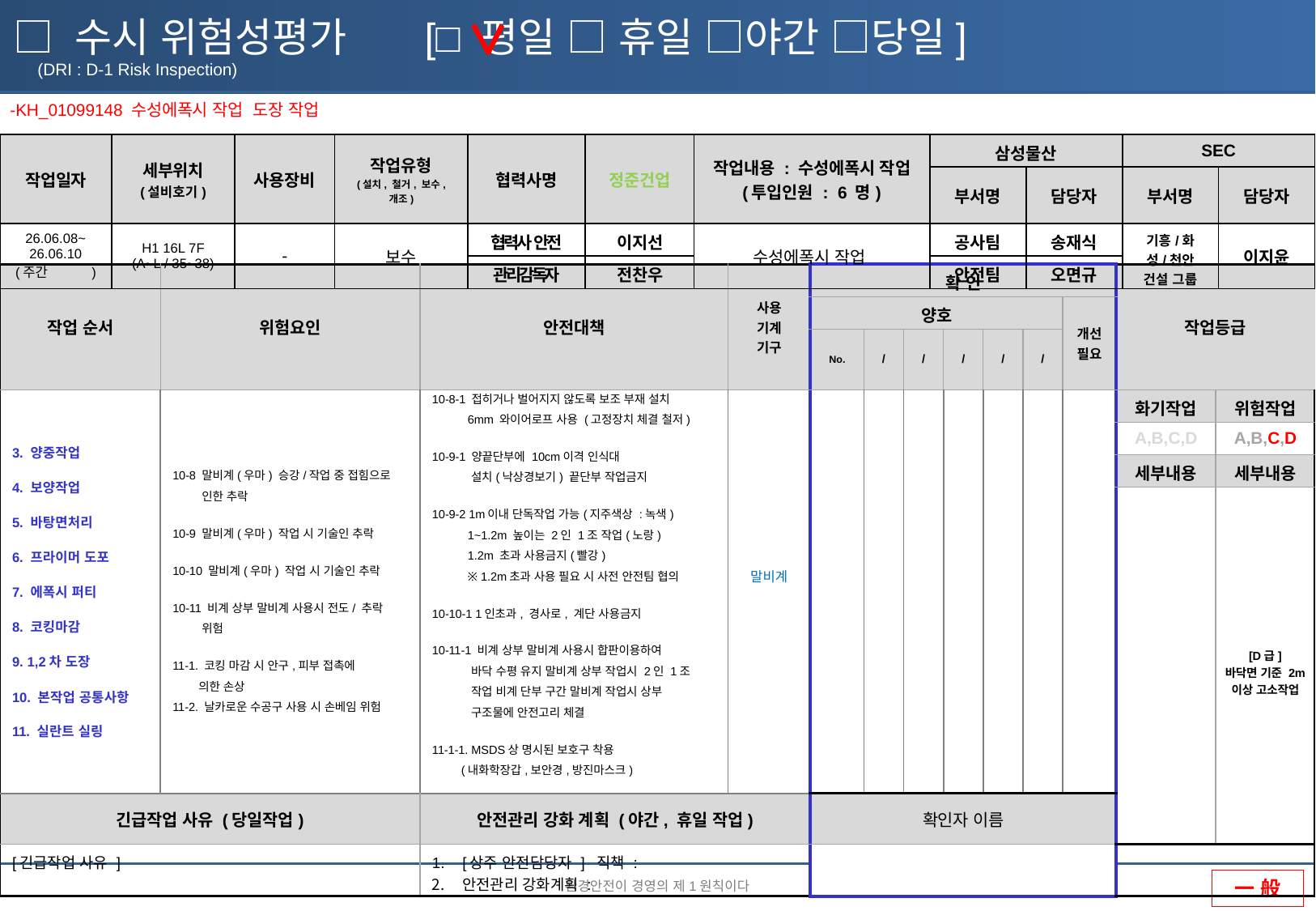

□ 수시 위험성평가      [□ 평일 □ 휴일 □야간 □당일]

(DRI : D-1 Risk Inspection)
-KH_01099148 수성에폭시 작업  도장 작업

| 작업일자 | 세부위치 (설비호기) | 사용장비 | 작업유형 (설치, 철거, 보수, 개조) | 협력사명 | 정준건업 | 작업내용 : 수성에폭시 작업 (투입인원 : 6 명) | 삼성물산 |  | SEC |  |
| --- | --- | --- | --- | --- | --- | --- | --- | --- | --- | --- |
|  |  |  |  |  |  |  | 부서명 | 담당자 | 부서명 | 담당자 |
| 26.06.08~ 26.06.10 (주간, 야간) | H1 16L 7F (A~L / 35~38) | - | 보수 | 협력사 안전 | 이지선 | 수성에폭시 작업 | 공사팀 | 송재식 | 기흥/화성/천안 건설 그룹 | 이지윤 |
|  |  |  |  | 관리감독자 | 전찬우 |  | 안전팀 | 오면규 |  |  |
| 작업 순서 | 위험요인 | 안전대책 | 사용 기계 기구 | 확 인 |  |  |  |  |  |  | 작업등급 |  |
| --- | --- | --- | --- | --- | --- | --- | --- | --- | --- | --- | --- | --- |
|  |  |  |  | 양호 |  |  |  |  |  | 개선 필요 |  |  |
|  |  |  |  | No. | / | / | / | / | / |  |  |  |
| 3. 양중작업 4. 보양작업 5. 바탕면처리 6. 프라이머 도포 7. 에폭시 퍼티 8. 코킹마감 9. 1,2차 도장 10. 본작업 공통사항 11. 실란트 실링 | 10-8 말비계(우마) 승강/작업 중 접힘으로 인한 추락 10-9 말비계(우마) 작업 시 기술인 추락 10-10 말비계(우마) 작업 시 기술인 추락 10-11 비계 상부 말비계 사용시 전도/ 추락 위험 11-1. 코킹 마감 시 안구,피부 접촉에 의한 손상 11-2. 날카로운 수공구 사용 시 손베임 위험 | 10-8-1 접히거나 벌어지지 않도록 보조 부재 설치 6mm 와이어로프 사용 (고정장치 체결 철저) 10-9-1 양끝단부에 10cm이격 인식대 설치(낙상경보기) 끝단부 작업금지 10-9-2 1m이내 단독작업 가능(지주색상 :녹색) 1~1.2m 높이는 2인 1조 작업(노랑) 1.2m 초과 사용금지(빨강) ※ 1.2m초과 사용 필요 시 사전 안전팀 협의 10-10-1 1인초과, 경사로, 계단 사용금지 10-11-1 비계 상부 말비계 사용시 합판이용하여 바닥 수평 유지 말비계 상부 작업시 2인 1조 작업 비계 단부 구간 말비계 작업시 상부 구조물에 안전고리 체결 11-1-1. MSDS상 명시된 보호구 착용 (내화학장갑,보안경,방진마스크) 11-2-1. 안전칼 사용, 자상방지장갑 착용 | 말비계 |  |  |  |  |  |  |  | 화기작업 | 위험작업 |
|  |  |  |  |  |  |  |  |  |  |  | A,B,C,D | A,B,C,D |
| 1. TBM 활동 | 1-1. 건강상태 미확인으로 인한 사고위험 1-2. 작업전 스트레칭 미 실시로 인한 근골격계 위험 1-3. 복장 / 개인보호구 착용 불량으로 인한 사고위험 1-4. 비상 시 대책 미숙지로 인한 초기 대응 지연 1-5. 작업내용 미 숙지, SOP 미 숙지에 따른 작업 間 안전사고 발생 위험 1-6. 전기공도구 상태 불량으로 인한 감전위험 | 1-1. 음주 여부 / 건강상태 및 특이사항 확인 후 작업진행 1-2. TBM시 스트레칭 및 사전 운동 실시 1-3. 표준복장 착용 (안전모, 안전화, 각반, 안전밸트) ※ 팔,다리 노출 없을 것 작성특성에 맞는 특수 보호구 착용 (보안경, 마스크 등, DS부문 보호구착용기준 준수) 1-4. 비상 집결지 및 작업구간 비상대피로 / 비상연락망 / AED위치 / 아이,바디샤워 위치 숙지 1-5. 당일 작업내용 작업 근로자에게 내용 전달, SOP ,DRI, 위험성평가에 따른 작업시 위험관리 대책 공유, 유해 화학물질사용시 MSDS 확인 후 주의사항 등 교육 1-6. 사용 전 점검 실시 및 해당 월 인증마크를 부착 확인, 케이블 피복 상태를 확인 ( 손상 시 수리 또는 교체) | A형 말비계 말비계 컷쏘 전동드릴 타정총 수공구 대차 |  |  |  |  |  |  |  | 세부내용 | 세부내용 |
|  |  |  |  |  |  |  |  |  |  |  |  | [D급] 바닥면 기준 2m 이상 고소작업 |
| 긴급작업 사유 (당일작업) |  | 안전관리 강화 계획 (야간, 휴일 작업) |  | 확인자 이름 |  |  |  |  |  |  |  |  |
| [긴급작업 사유 ] |  | [상주 안전담당자 ] 직책 : 안전관리 강화계획 : |  |  |  |  |  |  |  |  |  |  |